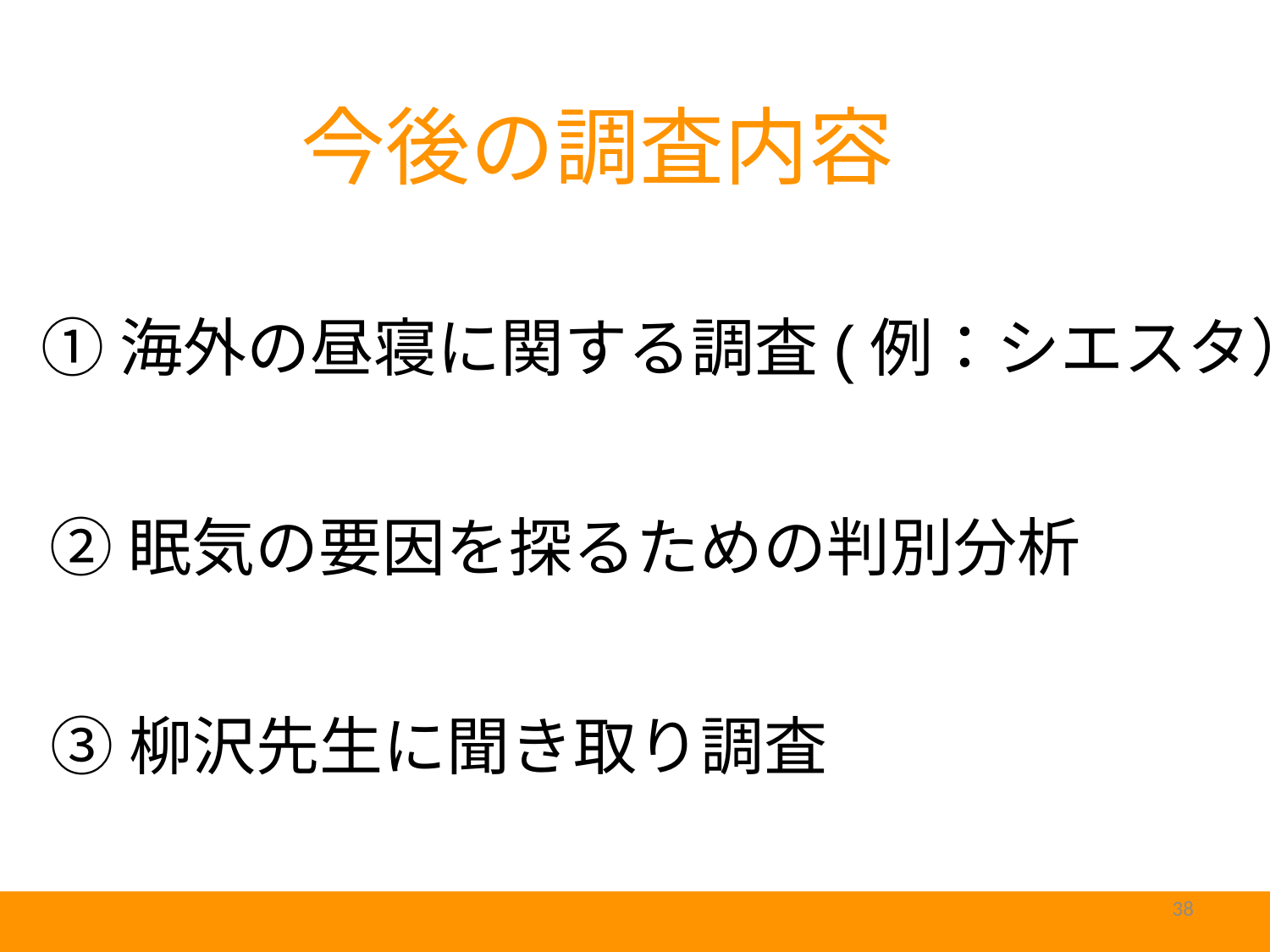

今後の調査内容
①海外の昼寝に関する調査(例：シエスタ）
②眠気の要因を探るための判別分析
③柳沢先生に聞き取り調査
38